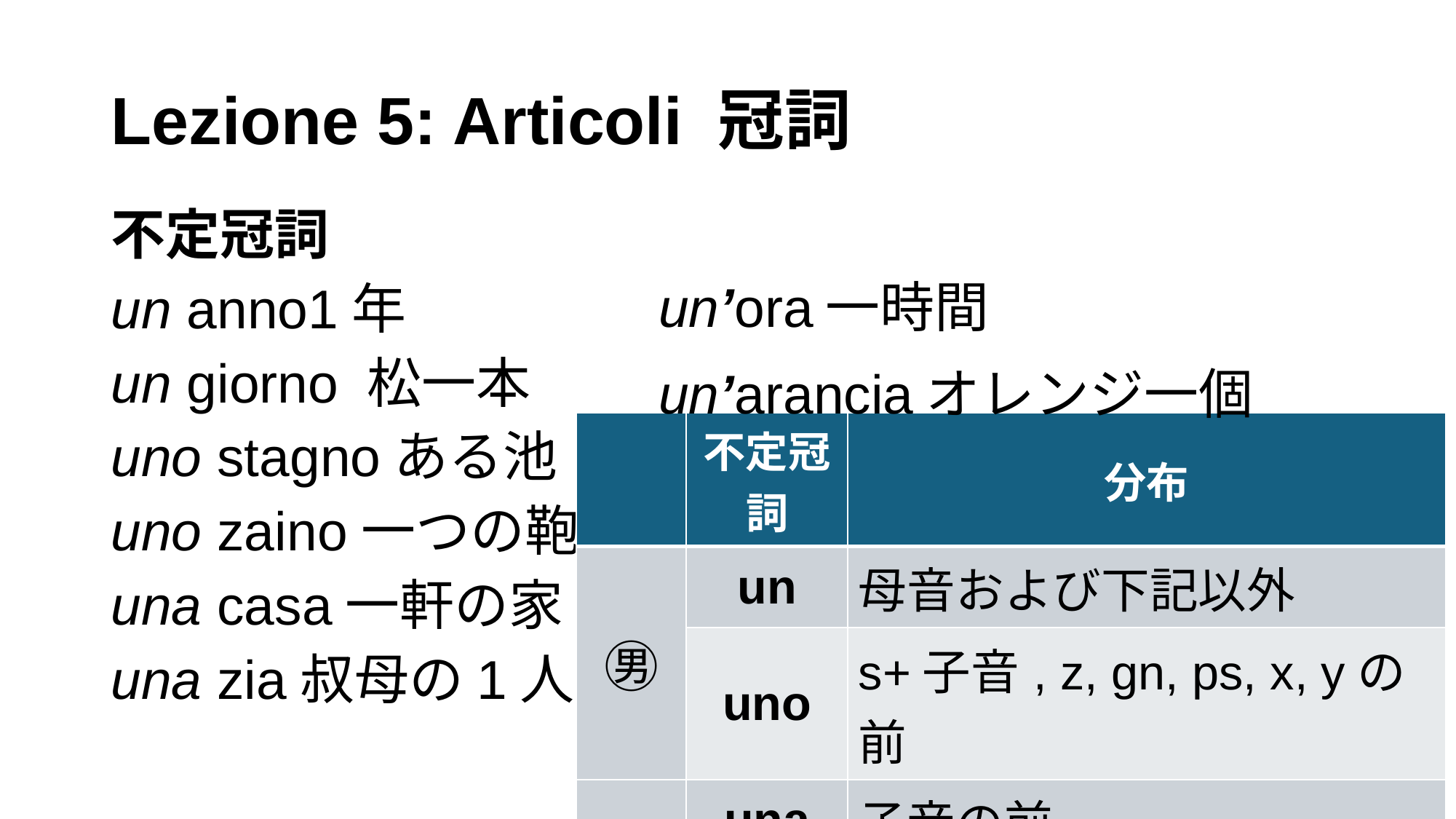

# Lezione 5: Articoli 冠詞
不定冠詞
un anno1年
un giorno 松一本
uno stagnoある池
uno zaino一つの鞄
una casa一軒の家
una zia叔母の1人

un’ora一時間
un’aranciaオレンジ一個
|  | 不定冠詞 | 分布 |
| --- | --- | --- |
| ㊚ | un | 母音および下記以外 |
|  | uno | s+子音, z, gn, ps, x, yの前 |
| ㊛ | una | 子音の前 |
|  | un' | 母音の前 |